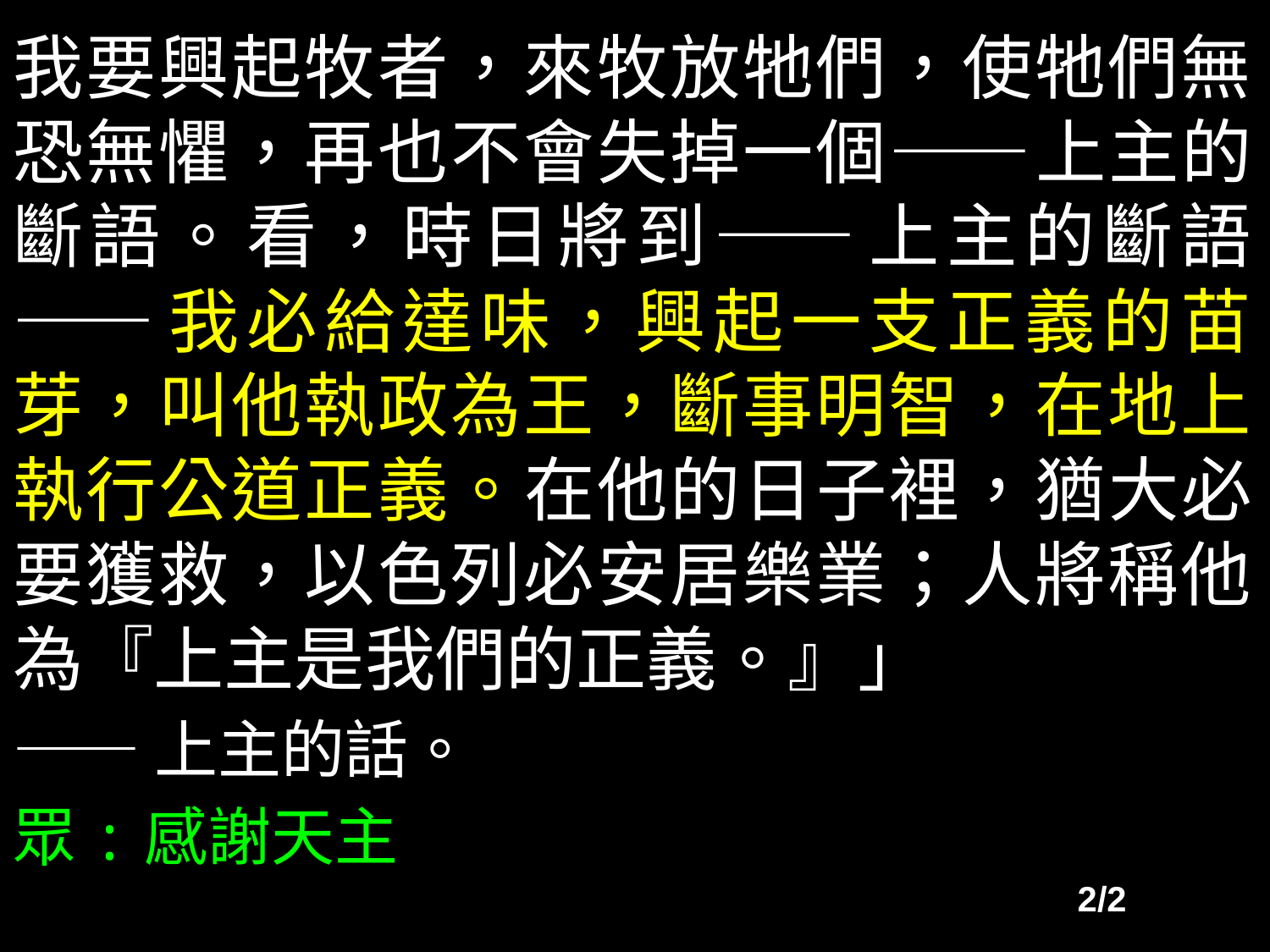

我要興起牧者，來牧放牠們，使牠們無恐無懼，再也不會失掉一個——上主的斷語。看，時日將到——上主的斷語——我必給達味，興起一支正義的苗芽，叫他執政為王，斷事明智，在地上執行公道正義。在他的日子裡，猶大必要獲救，以色列必安居樂業；人將稱他為『上主是我們的正義。』」
——上主的話。
眾:感謝天主

2/2